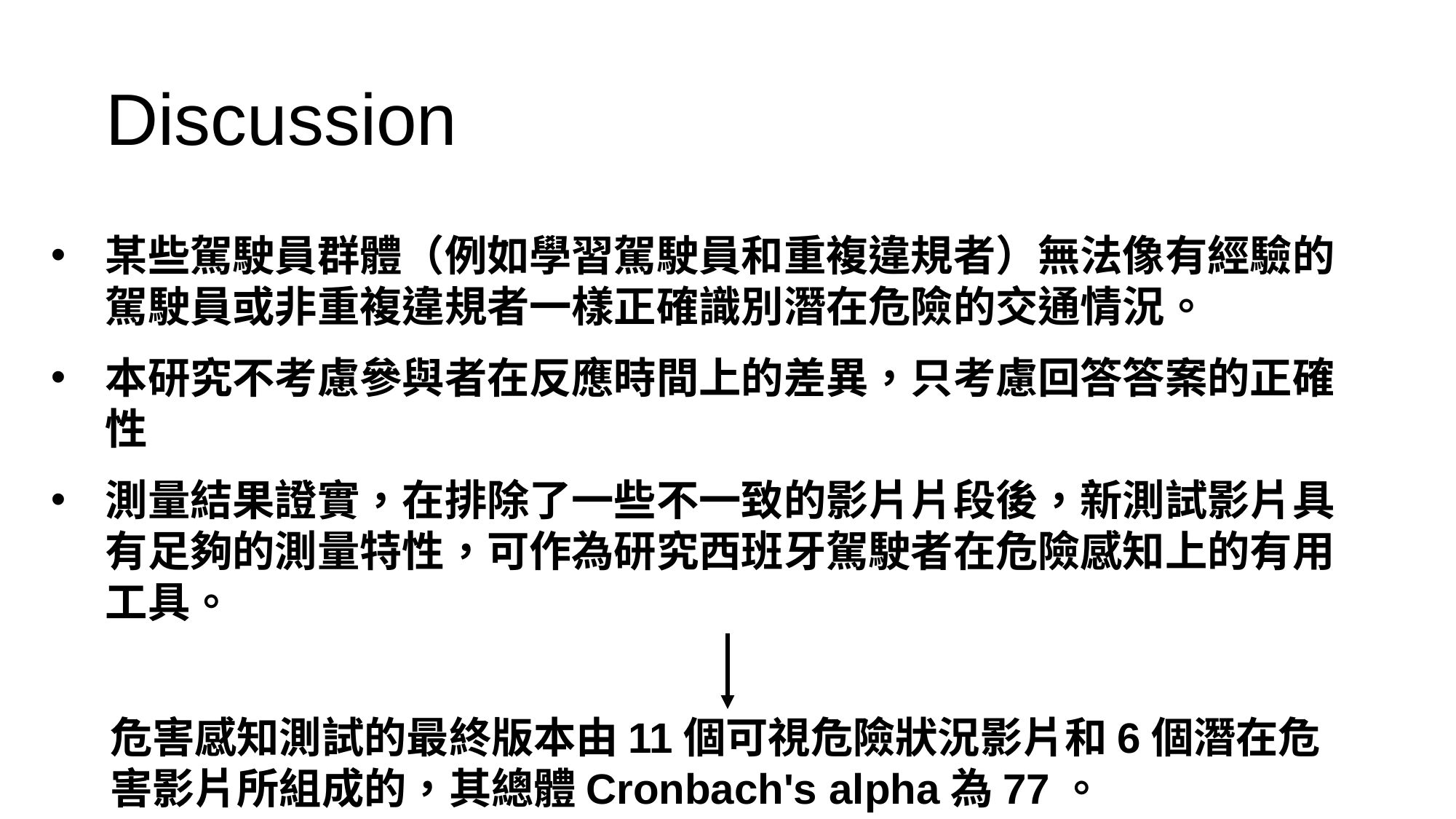

Discussion
某些駕駛員群體（例如學習駕駛員和重複違規者）無法像有經驗的駕駛員或非重複違規者一樣正確識別潛在危險的交通情況。
本研究不考慮參與者在反應時間上的差異，只考慮回答答案的正確性
測量結果證實，在排除了一些不一致的影片片段後，新測試影片具有足夠的測量特性，可作為研究西班牙駕駛者在危險感知上的有用工具。
危害感知測試的最終版本由11個可視危險狀況影片和6個潛在危害影片所組成的，其總體Cronbach's alpha為77。